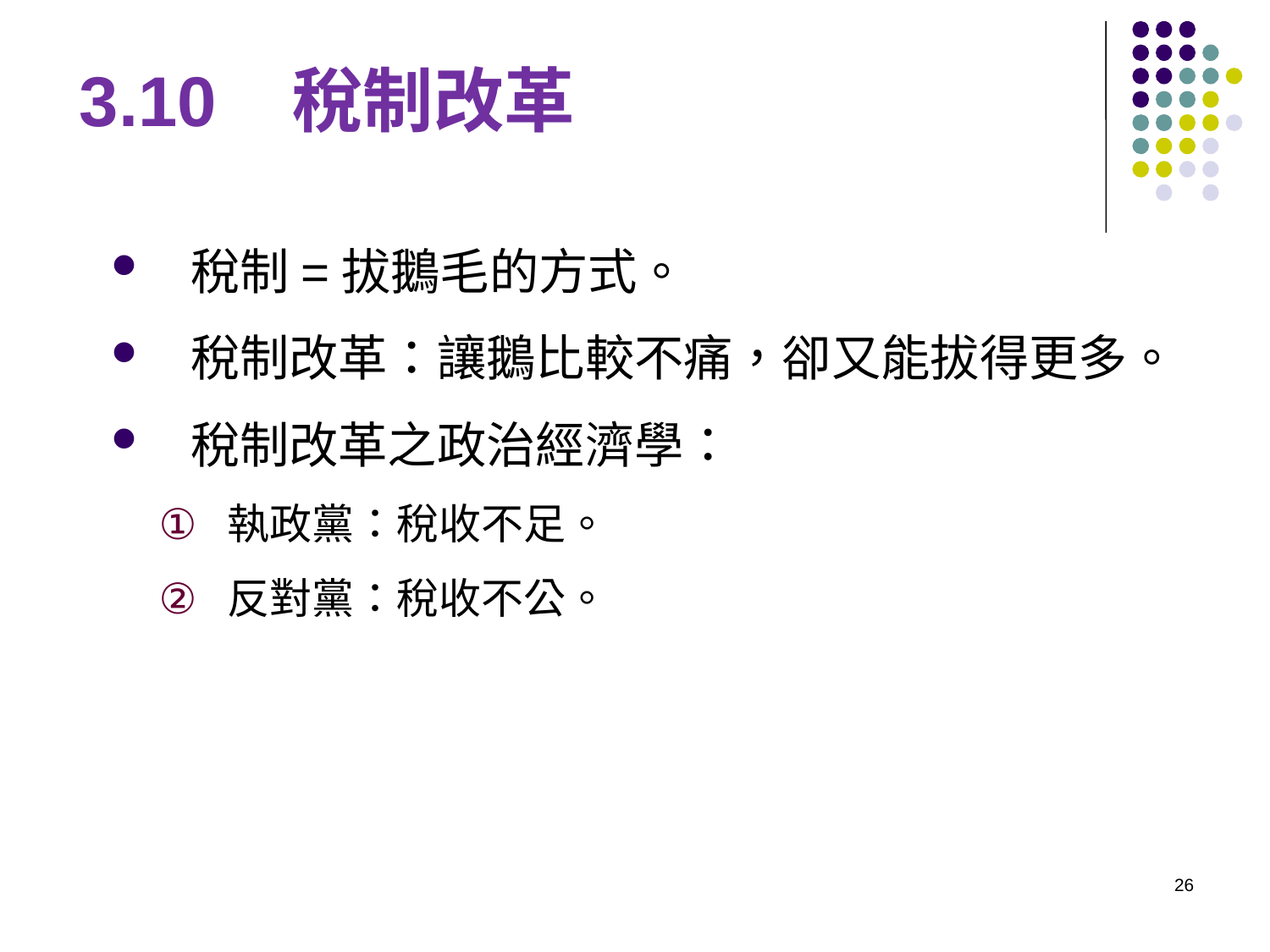

# 3.10   稅制改革
稅制=拔鵝毛的方式。
稅制改革：讓鵝比較不痛，卻又能拔得更多。
稅制改革之政治經濟學：
執政黨：稅收不足。
反對黨：稅收不公。
26